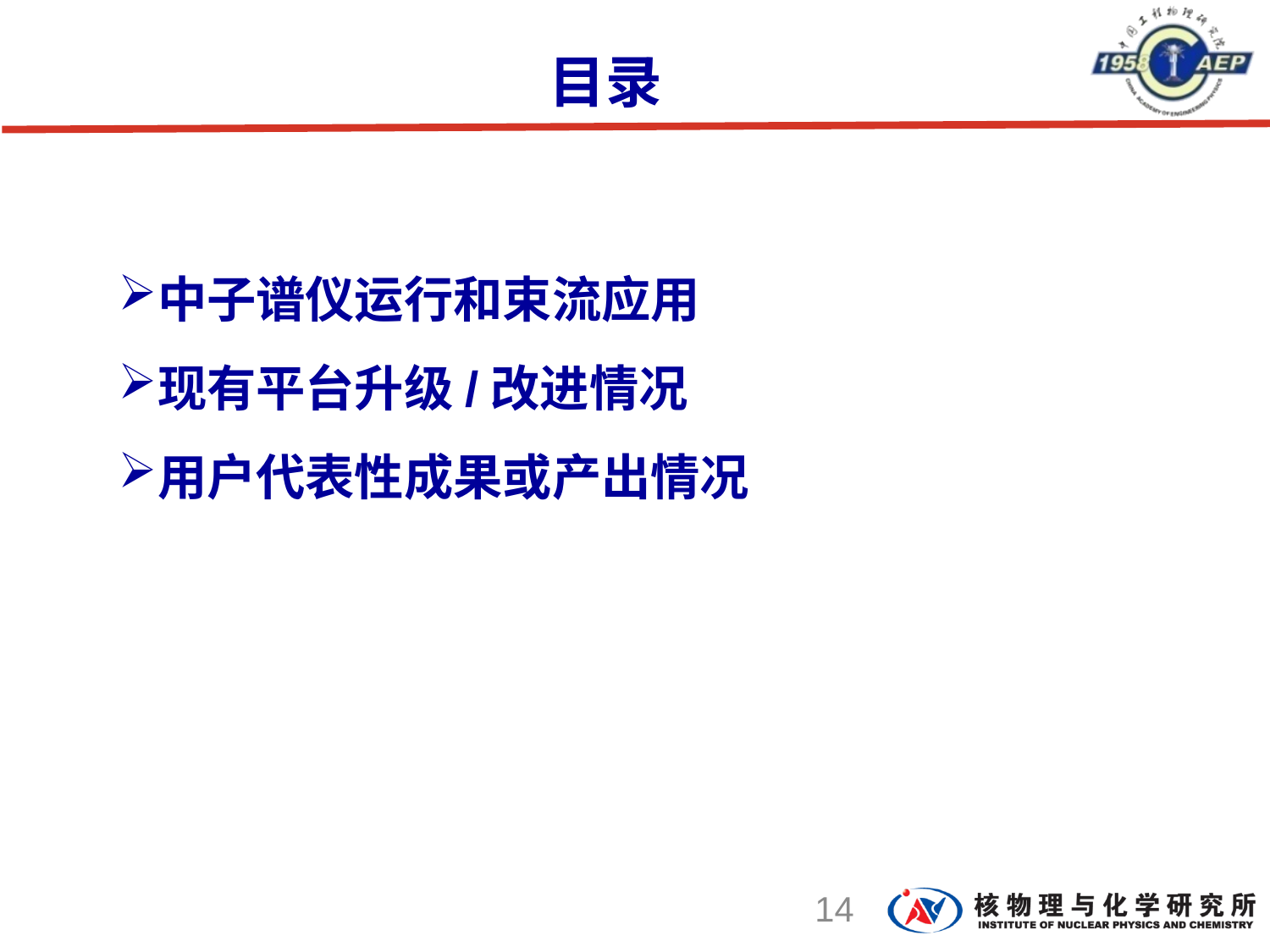

目录
中子谱仪运行和束流应用
现有平台升级/改进情况
用户代表性成果或产出情况
14